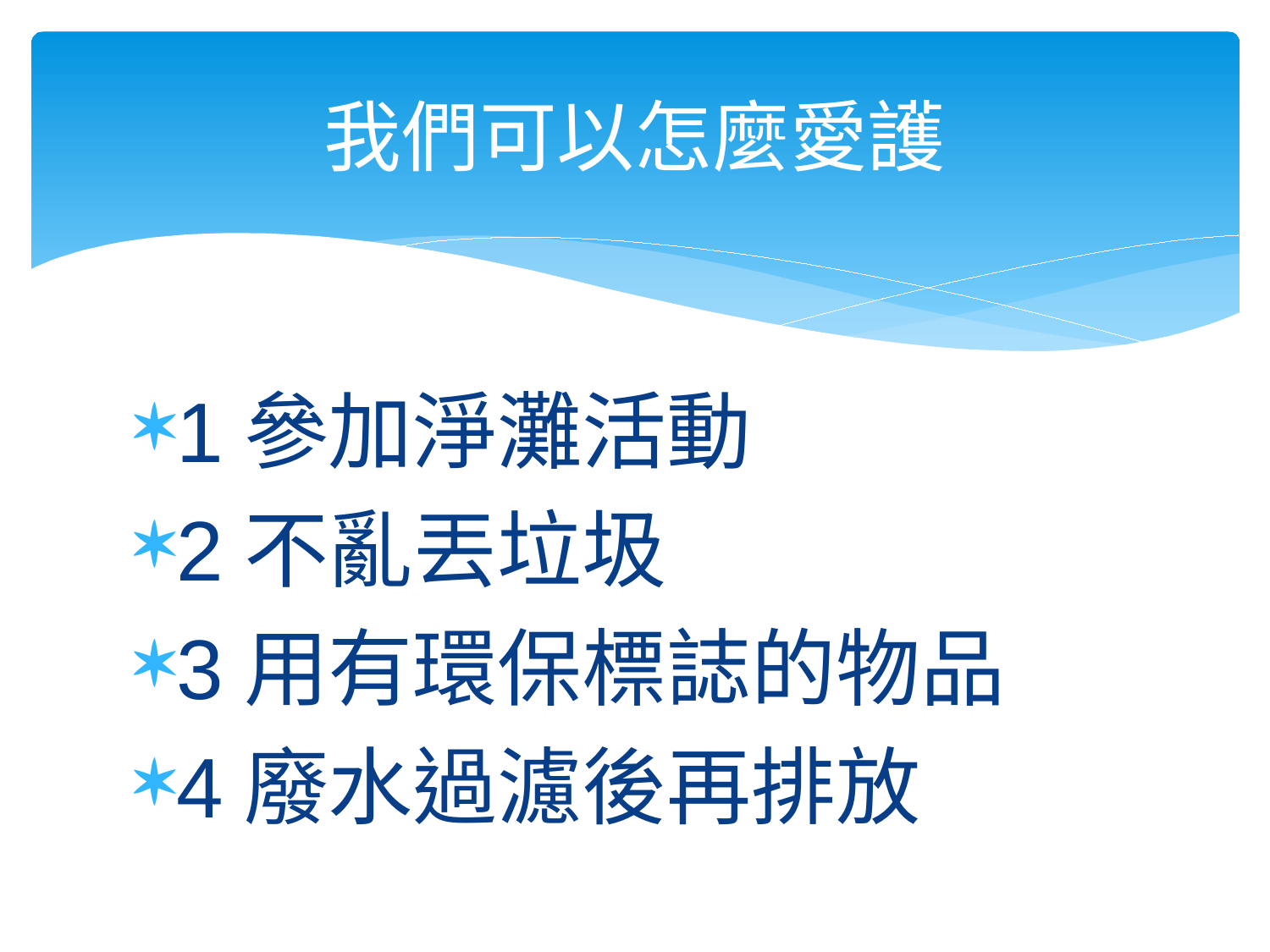

# 我們可以怎麼愛護
1參加淨灘活動
2不亂丟垃圾
3用有環保標誌的物品
4廢水過濾後再排放